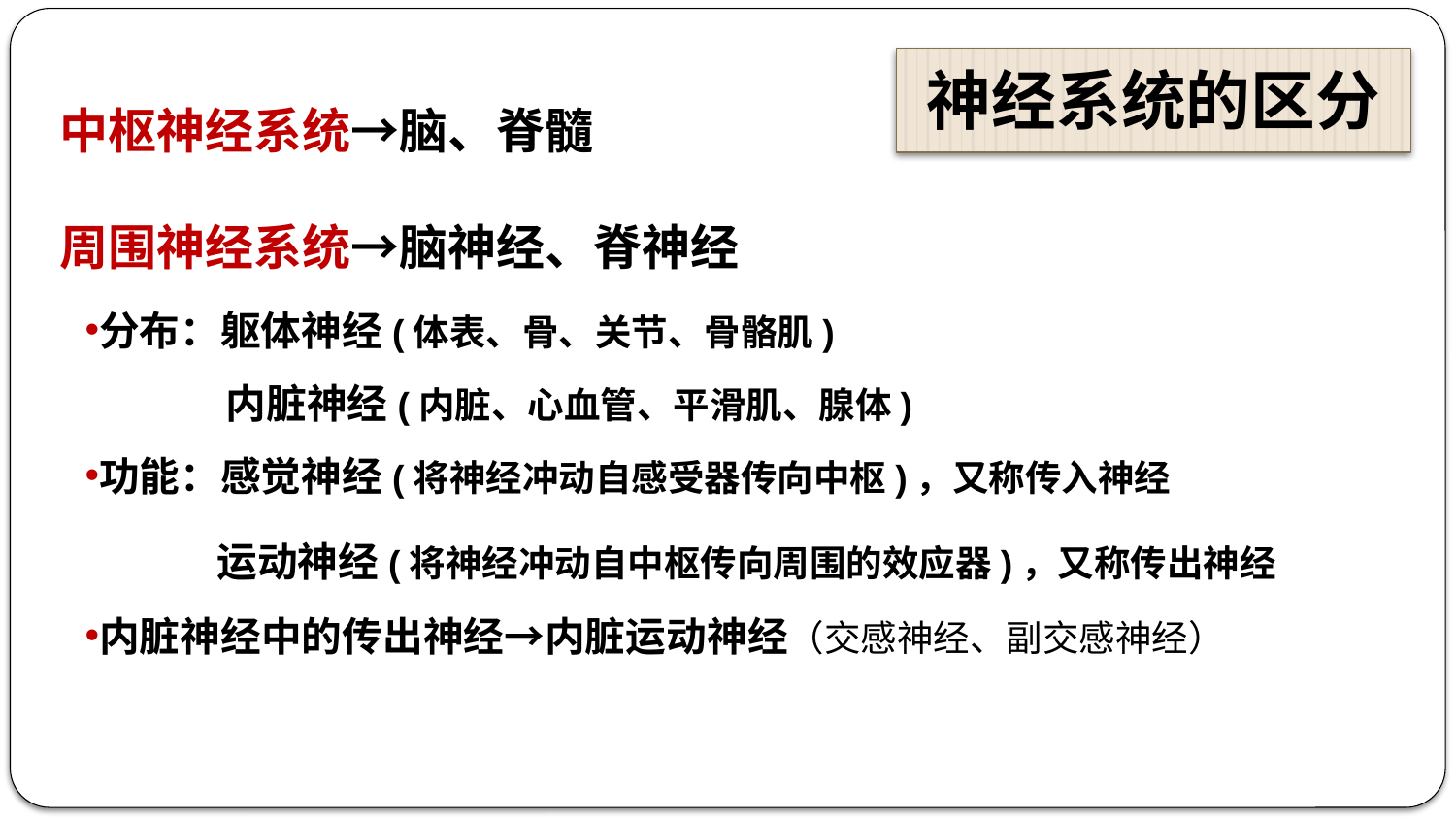

神经系统的区分
中枢神经系统→脑、脊髓
周围神经系统→脑神经、脊神经
分布：躯体神经(体表、骨、关节、骨骼肌)
                内脏神经(内脏、心血管、平滑肌、腺体)
功能：感觉神经(将神经冲动自感受器传向中枢)，又称传入神经
           运动神经(将神经冲动自中枢传向周围的效应器)，又称传出神经
内脏神经中的传出神经→内脏运动神经（交感神经、副交感神经）